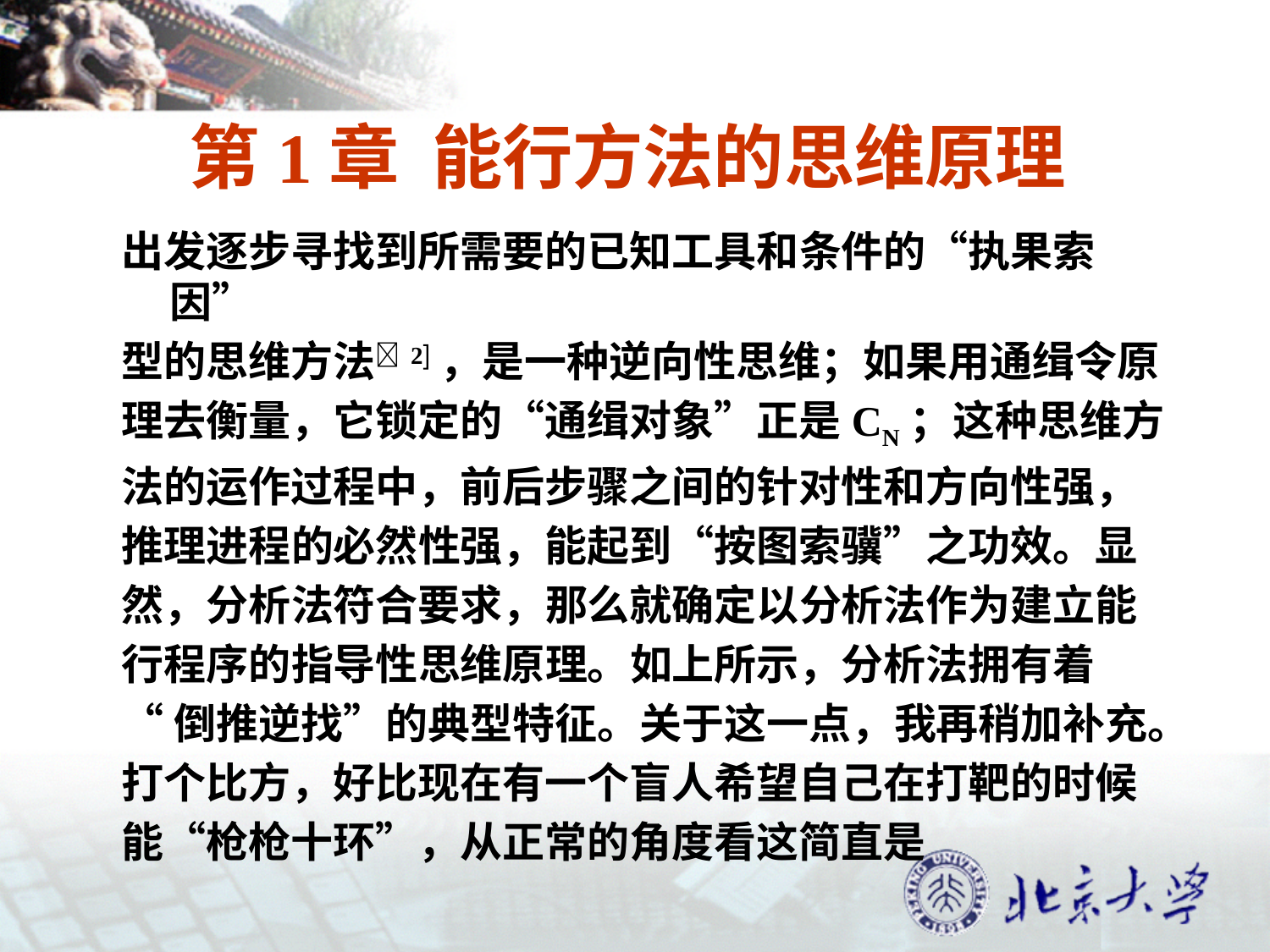

# 第1章  能行方法的思维原理
出发逐步寻找到所需要的已知工具和条件的“执果索因”
型的思维方法[2]，是一种逆向性思维；如果用通缉令原
理去衡量，它锁定的“通缉对象”正是CN；这种思维方
法的运作过程中，前后步骤之间的针对性和方向性强，
推理进程的必然性强，能起到“按图索骥”之功效。显
然，分析法符合要求，那么就确定以分析法作为建立能
行程序的指导性思维原理。如上所示，分析法拥有着
“倒推逆找”的典型特征。关于这一点，我再稍加补充。
打个比方，好比现在有一个盲人希望自己在打靶的时候
能“枪枪十环”，从正常的角度看这简直是